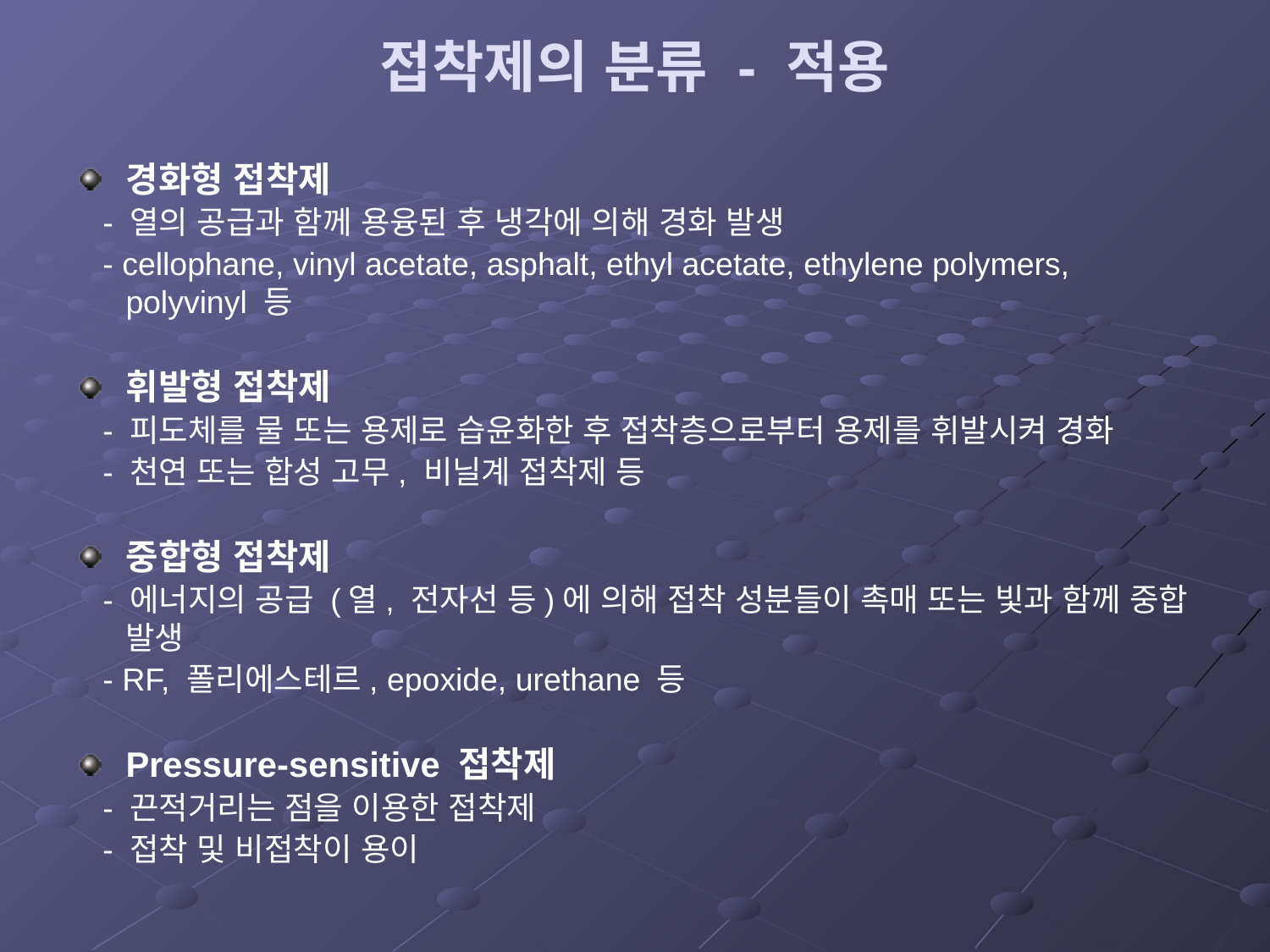

# 접착제의 분류 - 적용
경화형 접착제
   - 열의 공급과 함께 용융된 후 냉각에 의해 경화 발생
   - cellophane, vinyl acetate, asphalt, ethyl acetate, ethylene polymers, polyvinyl 등

휘발형 접착제
   - 피도체를 물 또는 용제로 습윤화한 후 접착층으로부터 용제를 휘발시켜 경화
   - 천연 또는 합성 고무, 비닐계 접착제 등

중합형 접착제
   - 에너지의 공급 (열, 전자선 등)에 의해 접착 성분들이 촉매 또는 빛과 함께 중합 발생
   - RF, 폴리에스테르, epoxide, urethane 등

Pressure-sensitive 접착제
   - 끈적거리는 점을 이용한 접착제
   - 접착 및 비접착이 용이